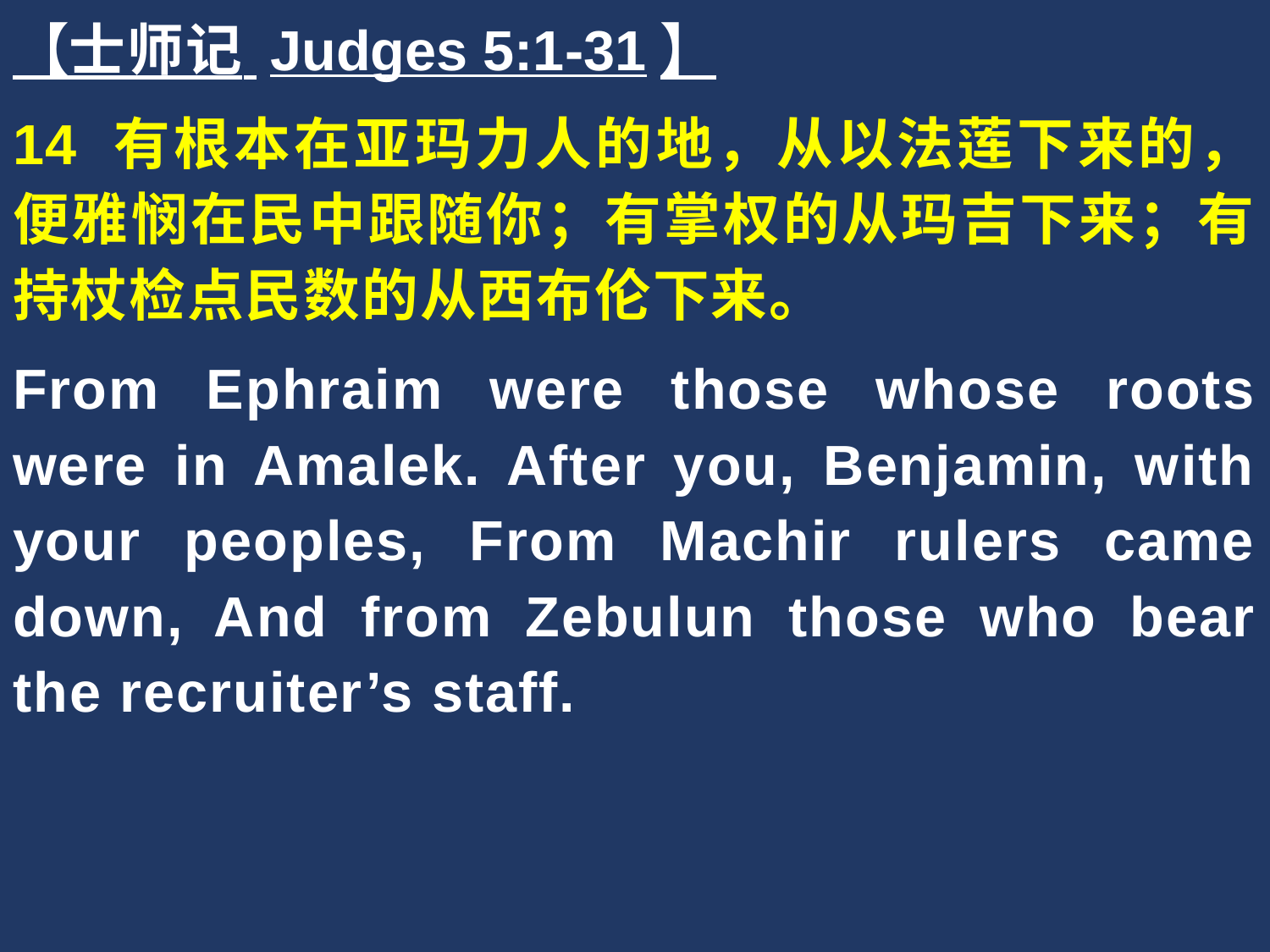

【士师记 Judges 5:1-31】
14 有根本在亚玛力人的地，从以法莲下来的，便雅悯在民中跟随你；有掌权的从玛吉下来；有持杖检点民数的从西布伦下来。
From Ephraim were those whose roots were in Amalek. After you, Benjamin, with your peoples, From Machir rulers came down, And from Zebulun those who bear the recruiter’s staff.